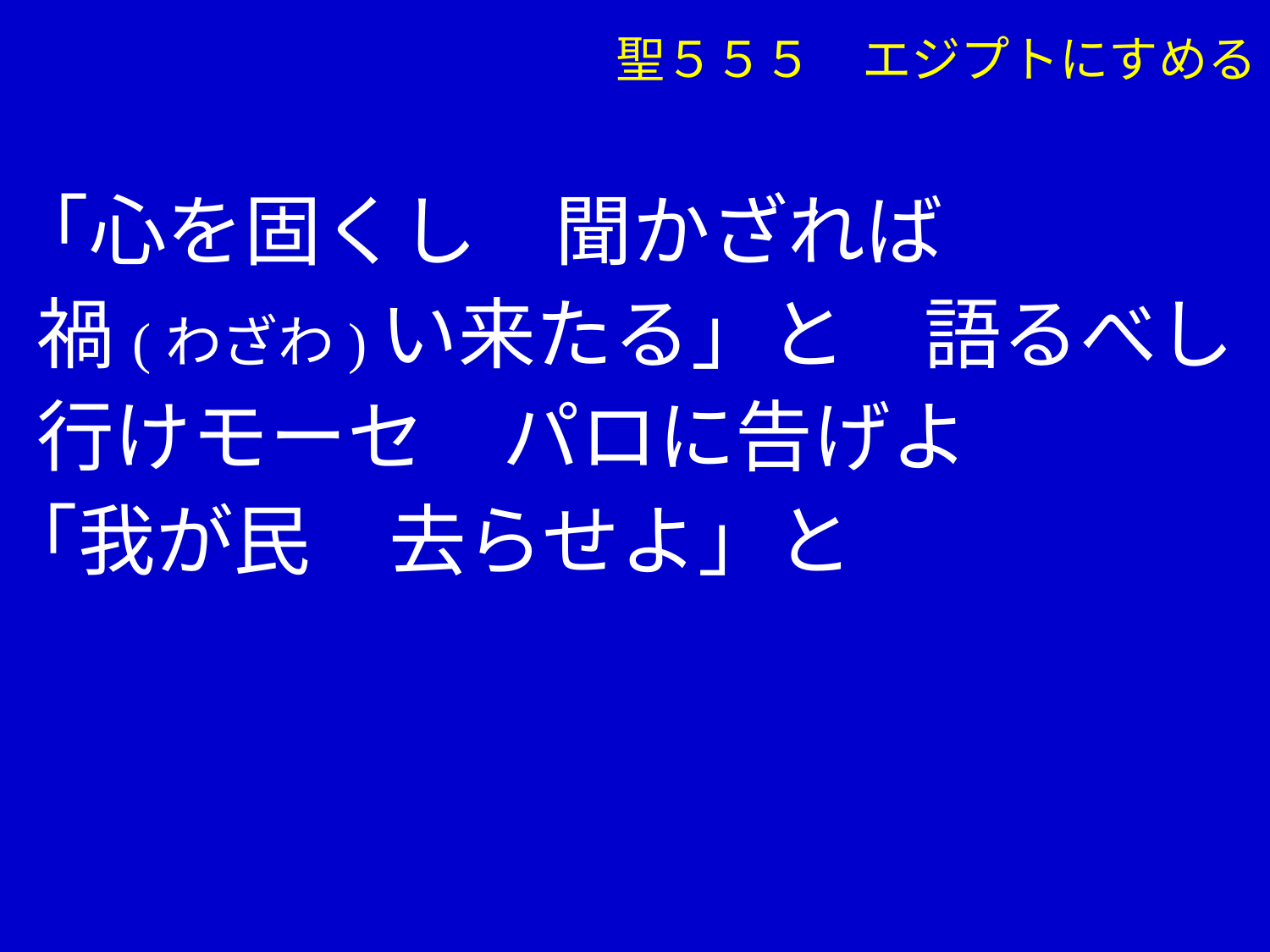

聖５５５　エジプトにすめる
 ③「心を固くし　聞かざれば
 　 禍(わざわ)い来たる」と　語るべし
 　 行けモーセ　パロに告げよ
　 「我が民　去らせよ」と